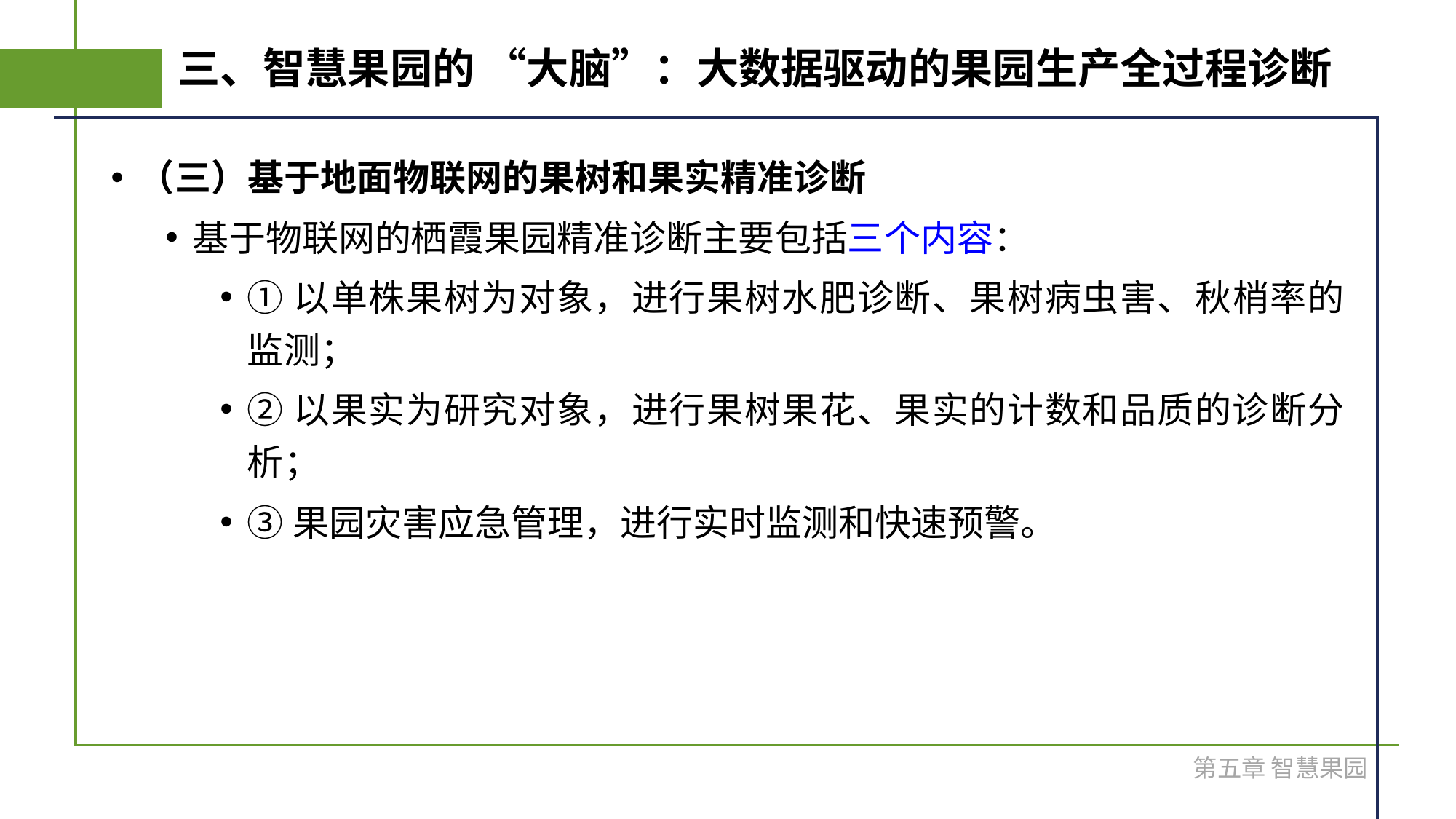

# 三、智慧果园的 “大脑”：大数据驱动的果园生产全过程诊断
（三）基于地面物联网的果树和果实精准诊断
基于物联网的栖霞果园精准诊断主要包括三个内容：
①以单株果树为对象，进行果树水肥诊断、果树病虫害、秋梢率的监测；
②以果实为研究对象，进行果树果花、果实的计数和品质的诊断分析；
③果园灾害应急管理，进行实时监测和快速预警。
第五章 智慧果园